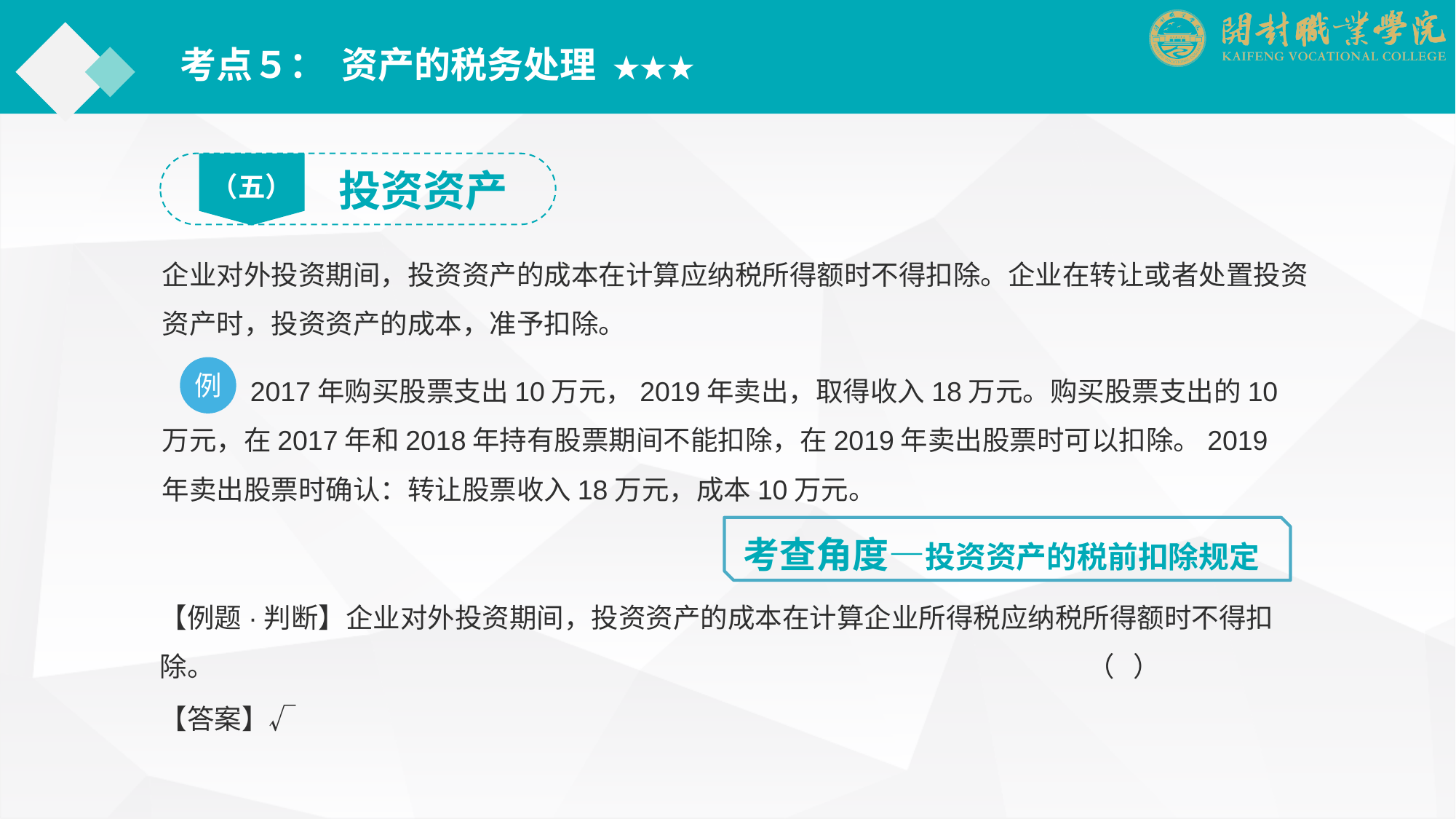

考点５：  资产的税务处理  ★★★

（五）
投资资产
企业对外投资期间，投资资产的成本在计算应纳税所得额时不得扣除。企业在转让或者处置投资资产时，投资资产的成本，准予扣除。
　　　2017年购买股票支出10万元，2019年卖出，取得收入18万元。购买股票支出的10万元，在2017年和2018年持有股票期间不能扣除，在2019年卖出股票时可以扣除。2019年卖出股票时确认：转让股票收入18万元，成本10万元。

例

考查角度—投资资产的税前扣除规定
【例题·判断】企业对外投资期间，投资资产的成本在计算企业所得税应纳税所得额时不得扣除。	　　　　　　　　　　　　　　　　　　　　　　　　　　　　　　（   ）
【答案】√